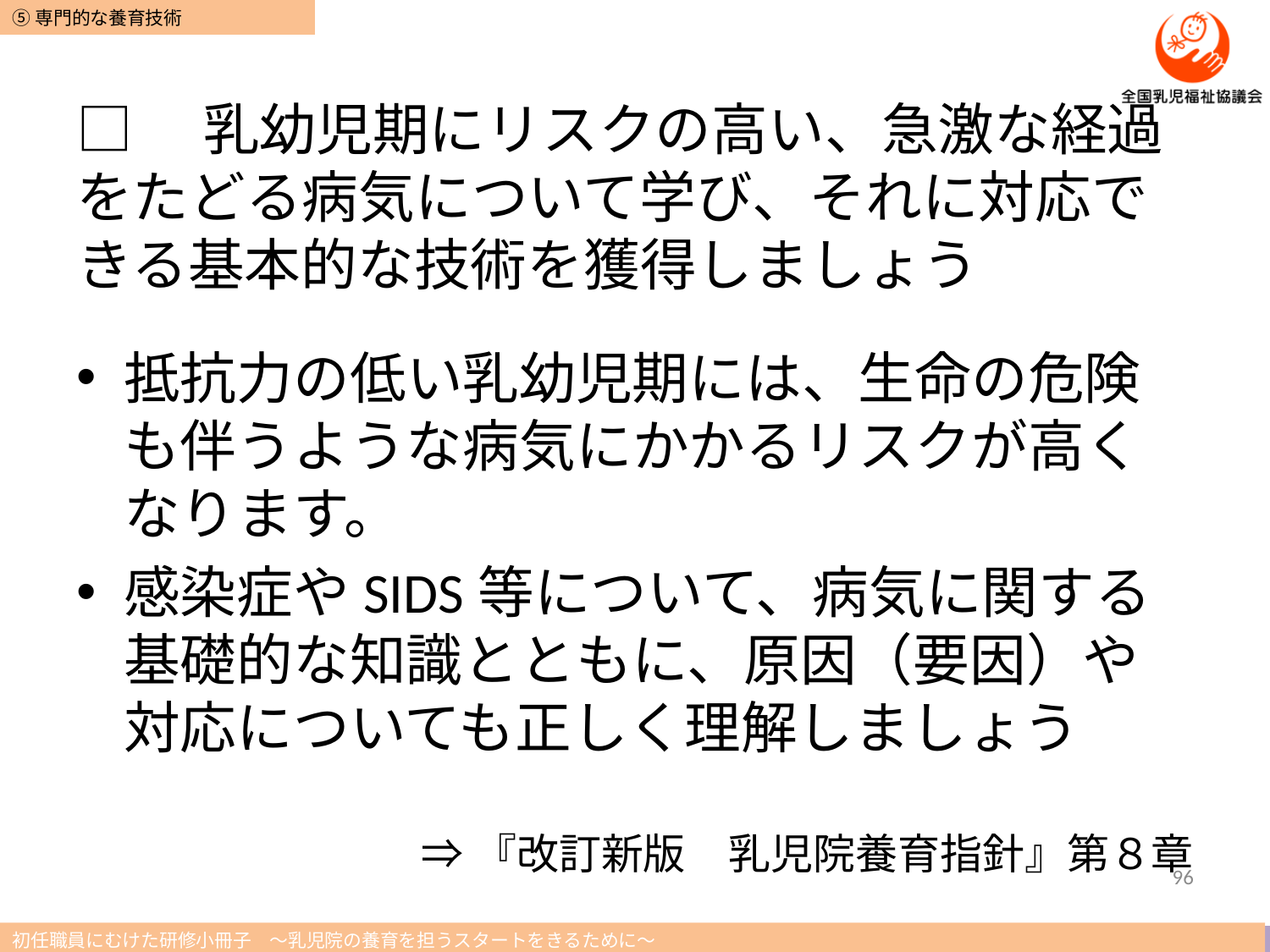

# □	乳幼児期にリスクの高い、急激な経過をたどる病気について学び、それに対応できる基本的な技術を獲得しましょう
抵抗力の低い乳幼児期には、生命の危険も伴うような病気にかかるリスクが高くなります。
感染症やSIDS等について、病気に関する基礎的な知識とともに、原因（要因）や対応についても正しく理解しましょう

⇒『改訂新版　乳児院養育指針』第８章
96